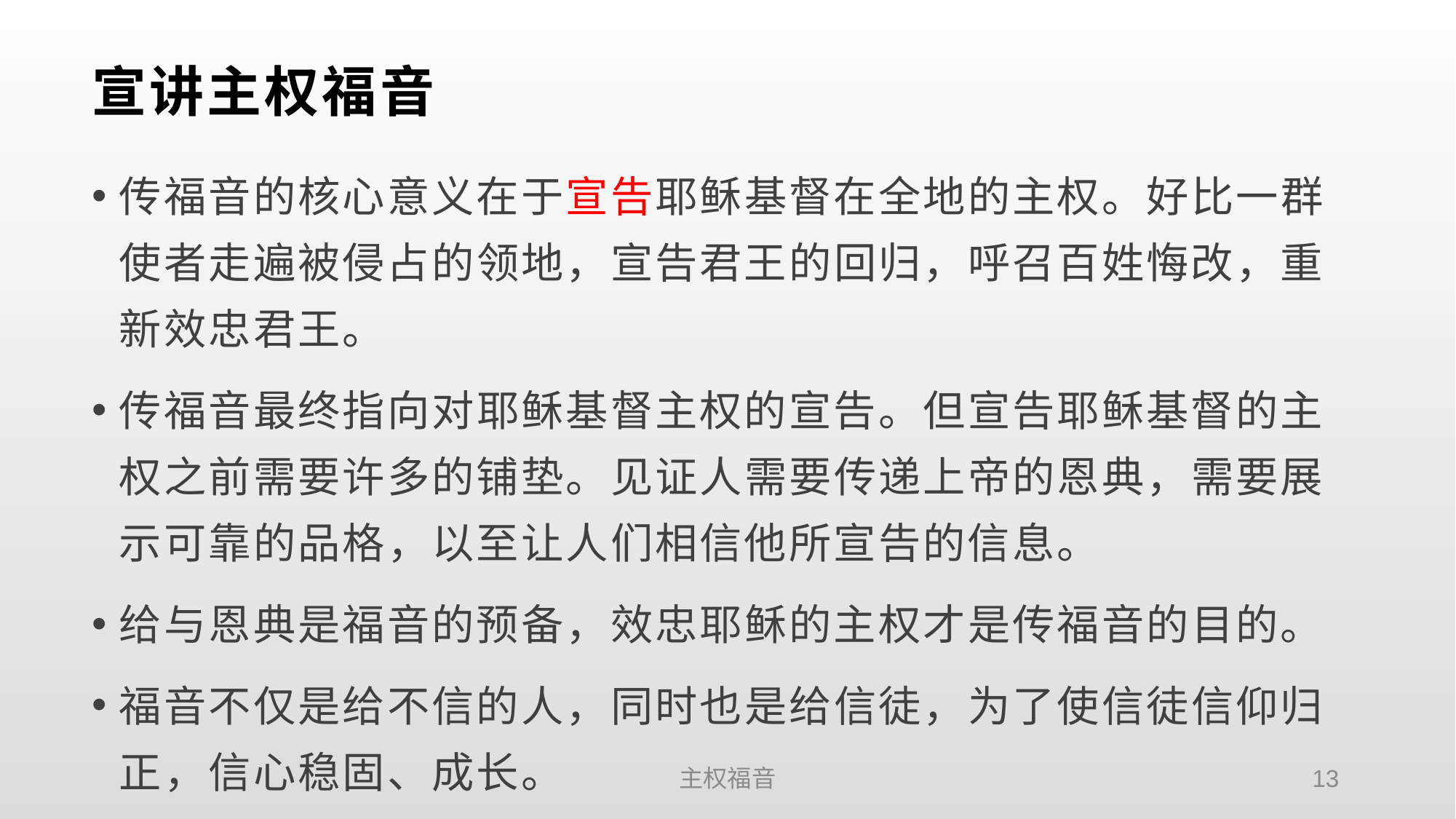

# 宣讲主权福音
传福音的核心意义在于宣告耶稣基督在全地的主权。好比一群使者走遍被侵占的领地，宣告君王的回归，呼召百姓悔改，重新效忠君王。
传福音最终指向对耶稣基督主权的宣告。但宣告耶稣基督的主权之前需要许多的铺垫。见证人需要传递上帝的恩典，需要展示可靠的品格，以至让人们相信他所宣告的信息。
给与恩典是福音的预备，效忠耶稣的主权才是传福音的目的。
福音不仅是给不信的人，同时也是给信徒，为了使信徒信仰归正，信心稳固、成长。
主权福音
13